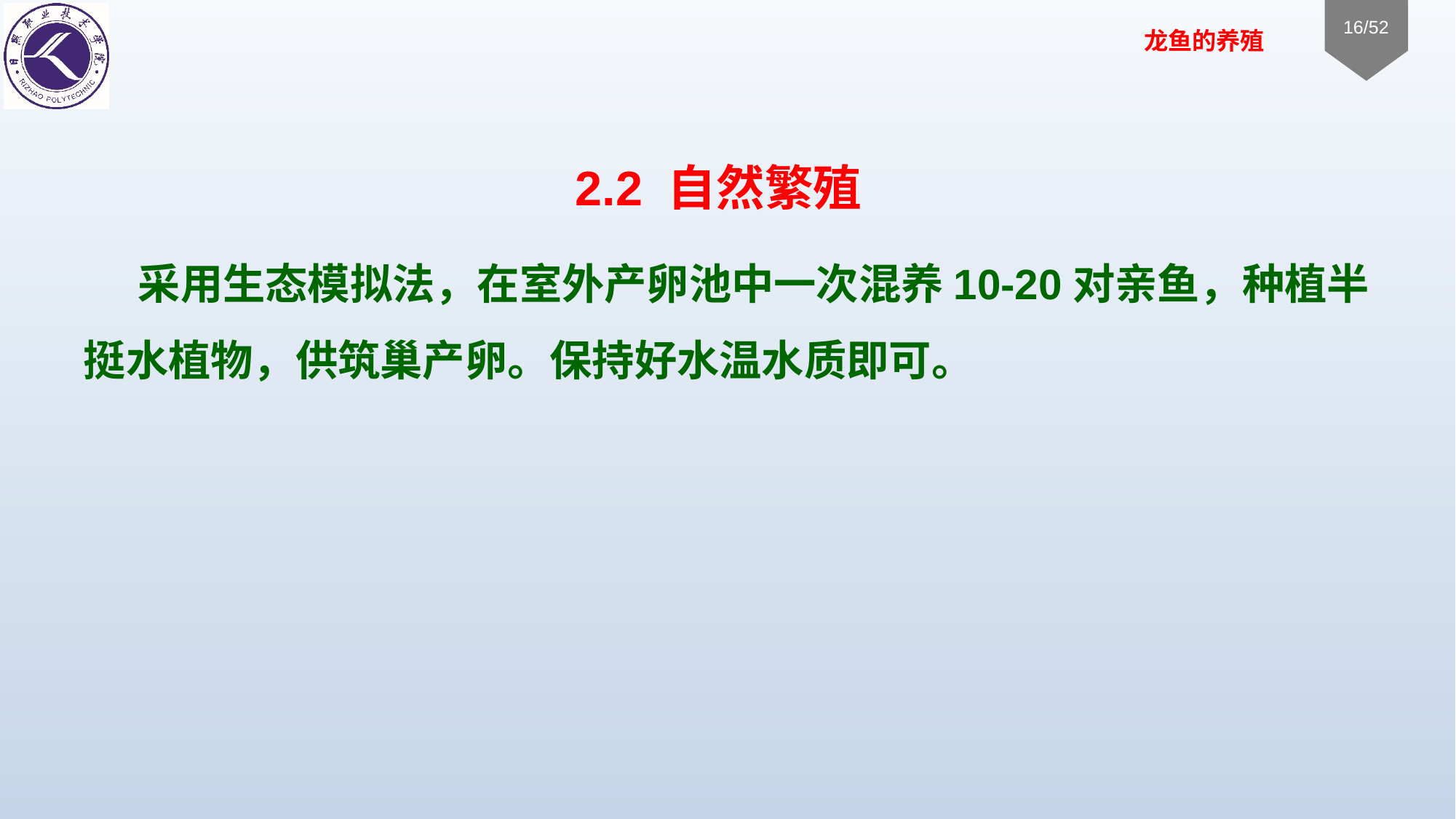

# 2.2 自然繁殖
采用生态模拟法，在室外产卵池中一次混养10-20对亲鱼，种植半挺水植物，供筑巢产卵。保持好水温水质即可。